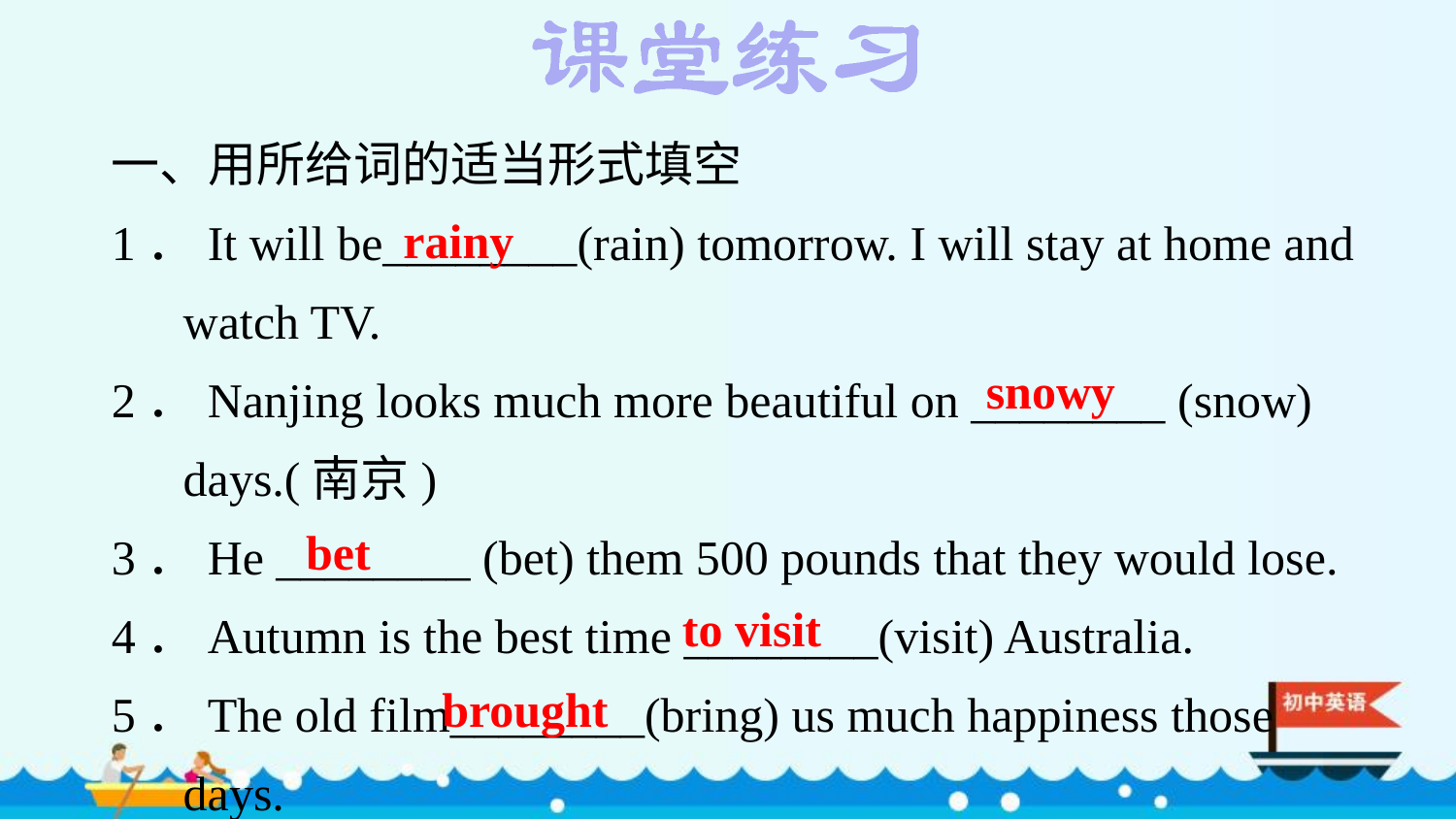

一、用所给词的适当形式填空
1．It will be________(rain) tomorrow. I will stay at home and watch TV.
2．Nanjing looks much more beautiful on ________ (snow) days.(南京)
3．He ________ (bet) them 500 pounds that they would lose.
4．Autumn is the best time ________(visit) Australia.
5．The old film________(bring) us much happiness those days.
rainy
snowy
bet
to visit
brought